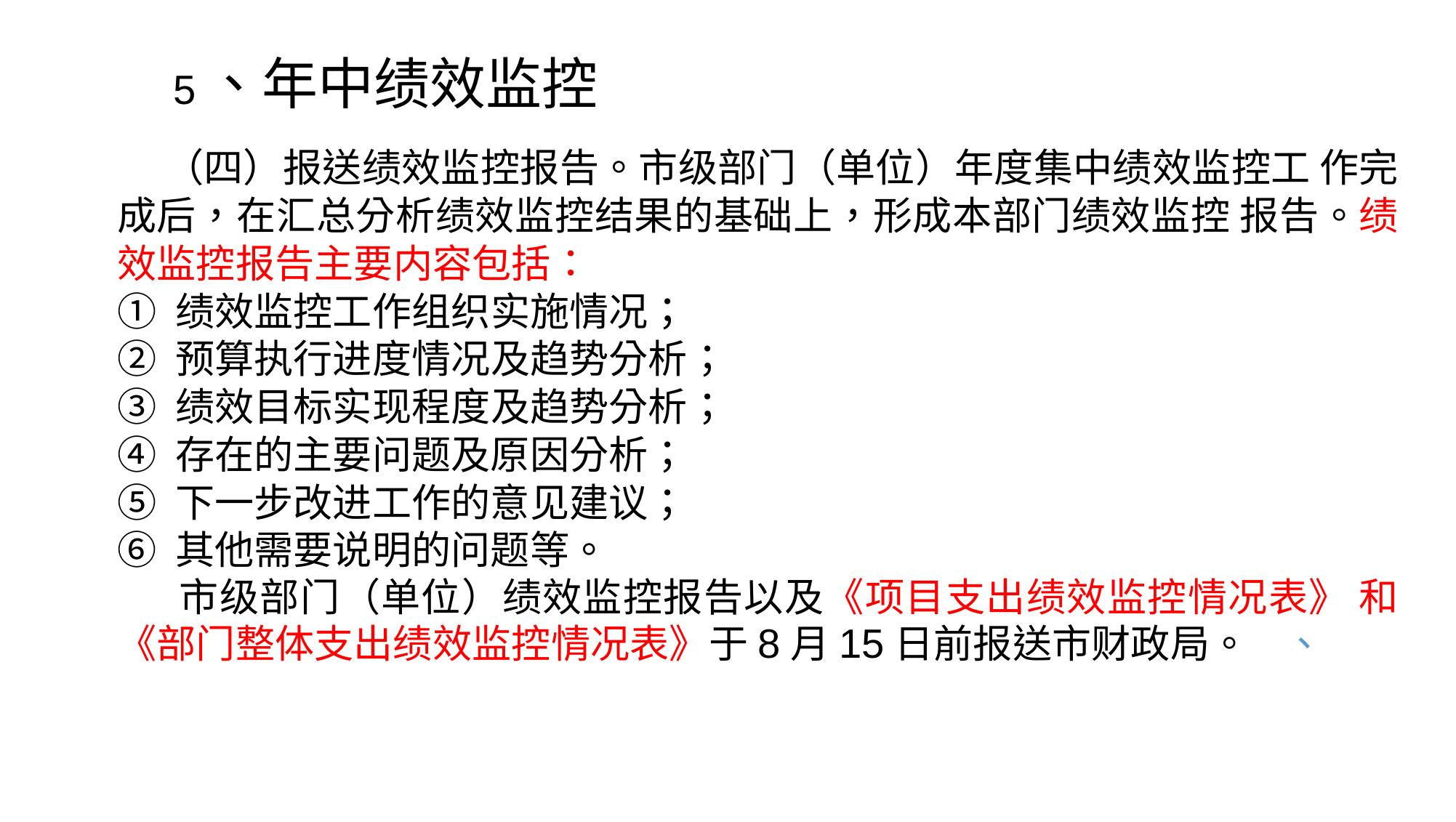

5、年中绩效监控
（四）报送绩效监控报告。市级部门（单位）年度集中绩效监控工 作完成后，在汇总分析绩效监控结果的基础上，形成本部门绩效监控 报告。绩效监控报告主要内容包括：
① 绩效监控工作组织实施情况；
② 预算执行进度情况及趋势分析；
③ 绩效目标实现程度及趋势分析；
④ 存在的主要问题及原因分析；
⑤ 下一步改进工作的意见建议；
⑥ 其他需要说明的问题等。
市级部门（单位）绩效监控报告以及《项目支出绩效监控情况表》 和《部门整体支出绩效监控情况表》于8月15日前报送市财政局。    、